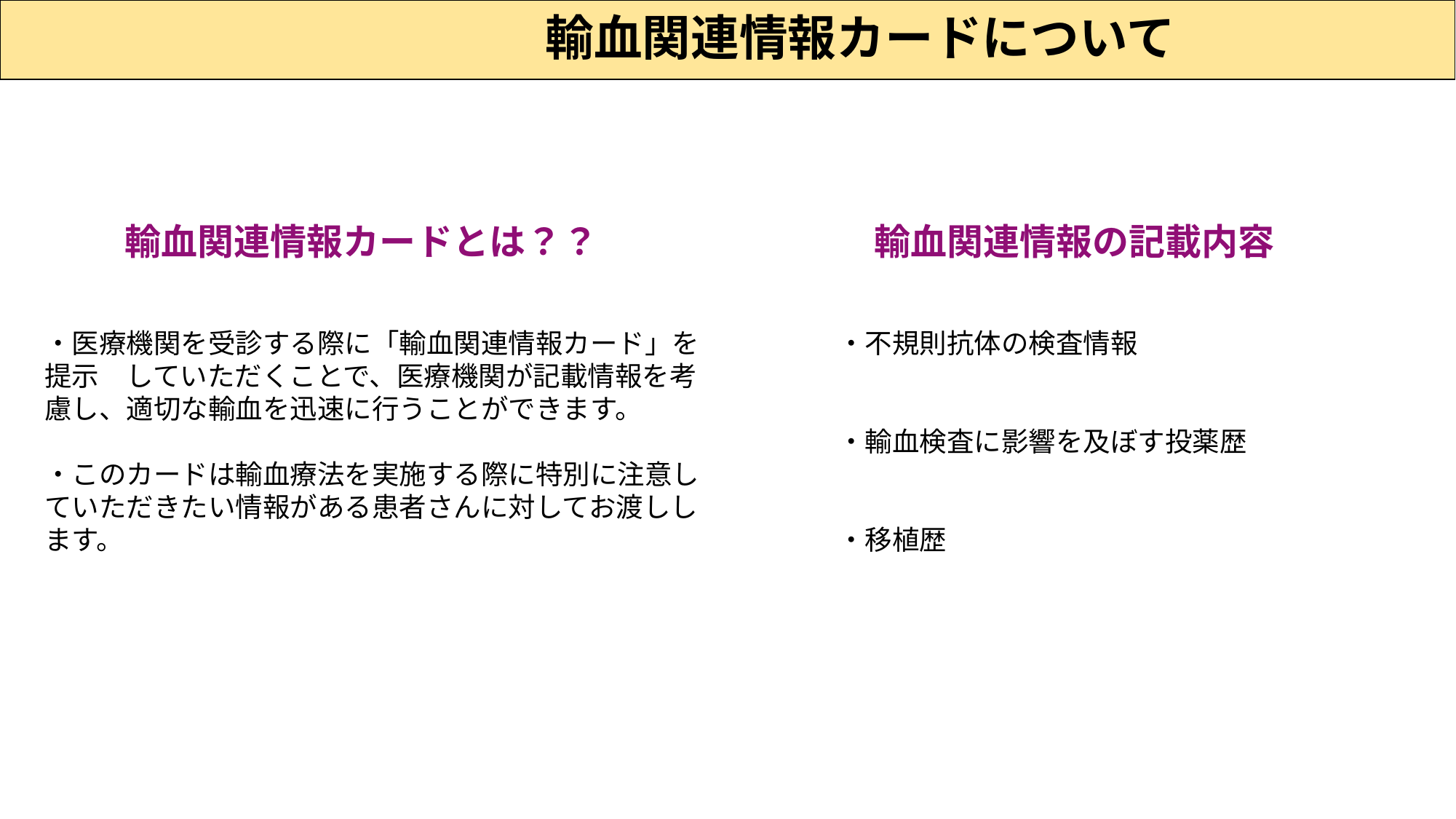

輸血関連情報カードについて
輸血関連情報カードとは？？
輸血関連情報の記載内容
・医療機関を受診する際に「輸血関連情報カード」を提示　していただくことで、医療機関が記載情報を考慮し、適切な輸血を迅速に行うことができます。

・このカードは輸血療法を実施する際に特別に注意していただきたい情報がある患者さんに対してお渡しします。
・不規則抗体の検査情報

・輸血検査に影響を及ぼす投薬歴

・移植歴